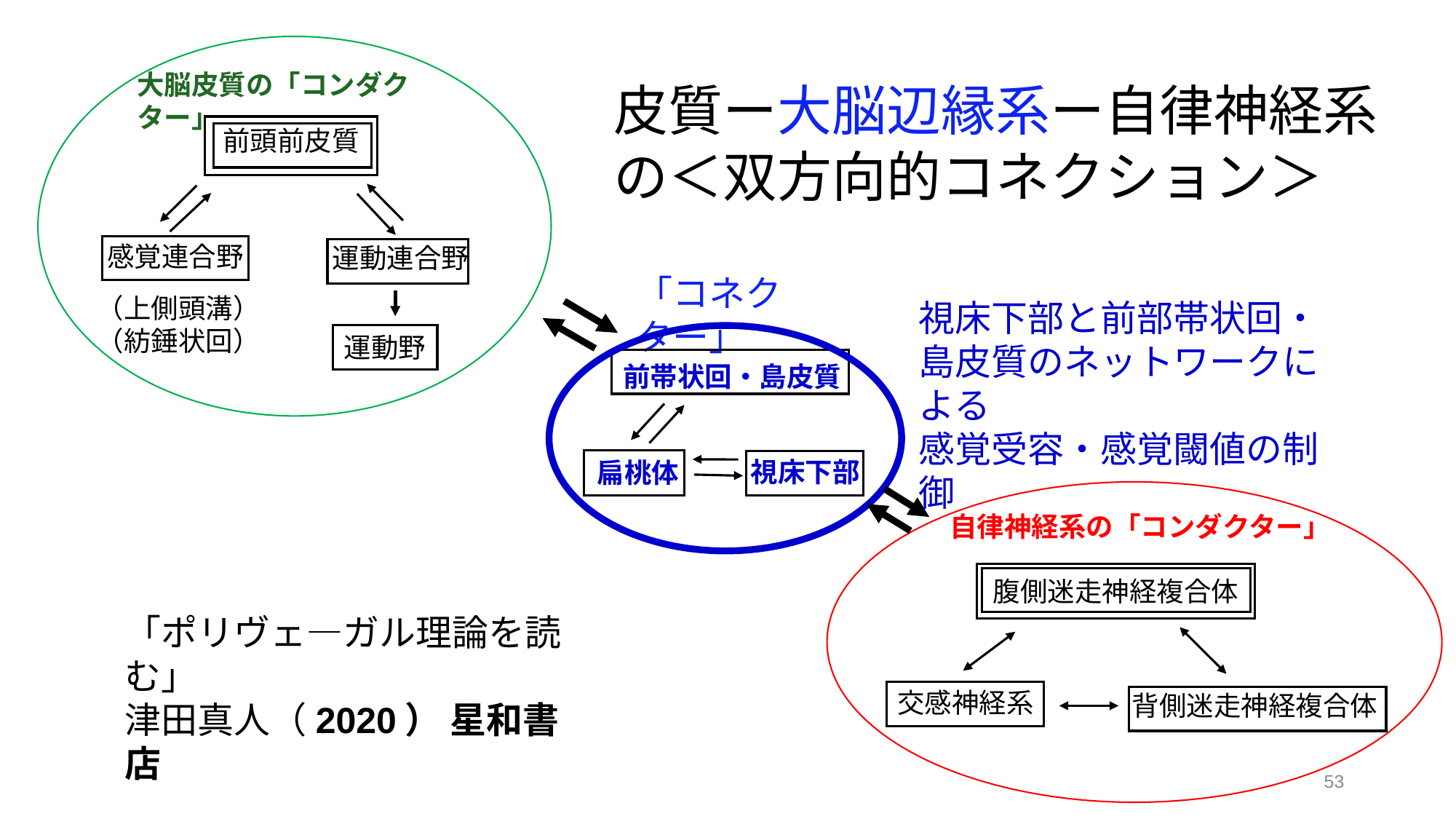

大脳皮質の「コンダクター」

前頭前皮質

感覚連合野

運動連合野

（上側頭溝）
（紡錘状回）

運動野
皮質ー大脳辺縁系ー自律神経系
の＜双方向的コネクション＞
「コネクター」
視床下部と前部帯状回・島皮質のネットワークに よる
感覚受容・感覚閾値の制御

前帯状回・島皮質
視床下部

扁桃体

自律神経系の「コンダクター」

腹側迷走神経複合体
交感神経系

背側迷走神経複合体

「ポリヴェ―ガル理論を読む」
津田真人（2020） 星和書店

53